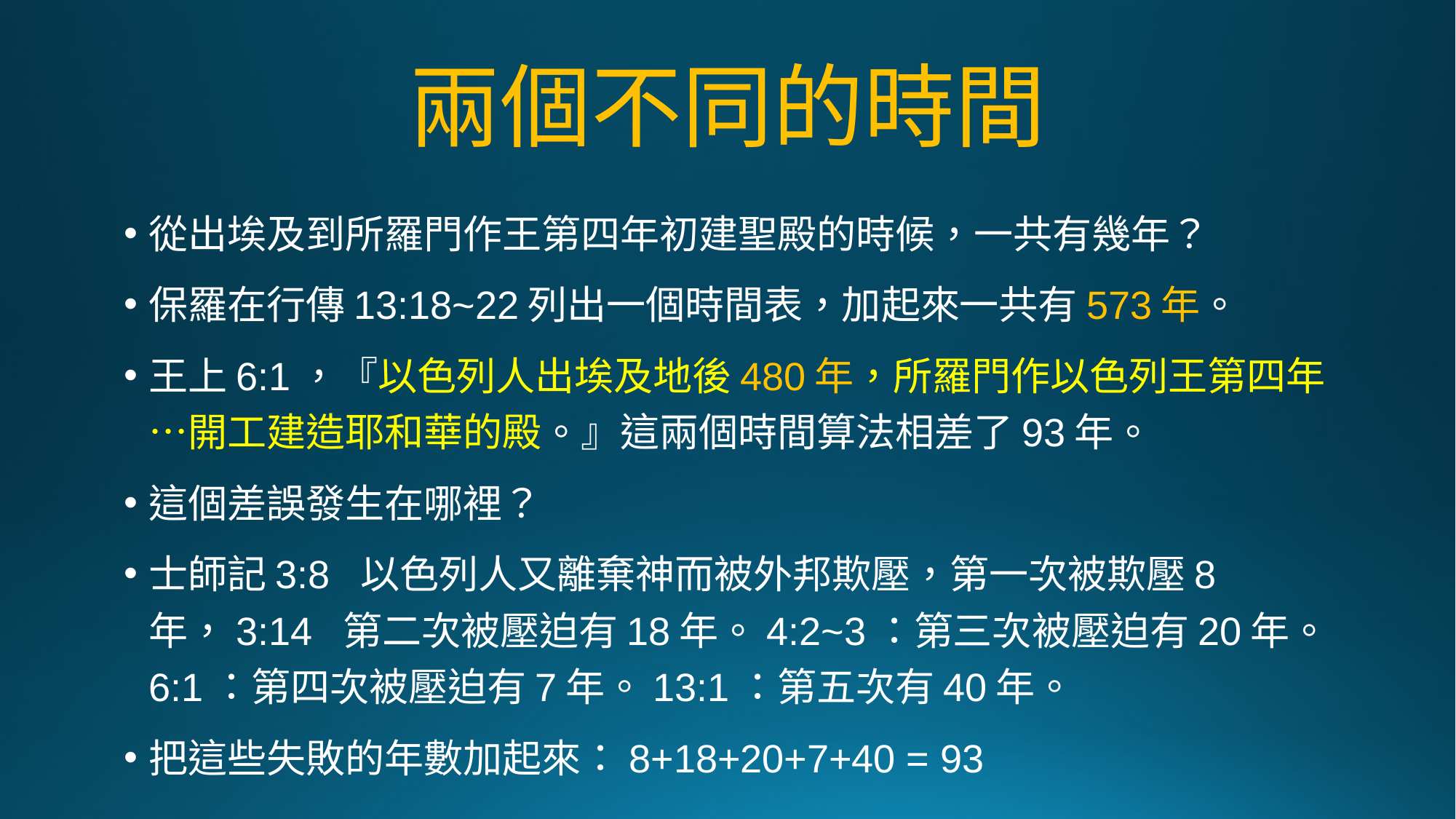

# 兩個不同的時間
從出埃及到所羅門作王第四年初建聖殿的時候，一共有幾年？
保羅在行傳13:18~22列出一個時間表，加起來一共有573年。
王上6:1，『以色列人出埃及地後480年，所羅門作以色列王第四年…開工建造耶和華的殿。』這兩個時間算法相差了93年。
這個差誤發生在哪裡？
士師記3:8  以色列人又離棄神而被外邦欺壓，第一次被欺壓8年，3:14  第二次被壓迫有18年。4:2~3：第三次被壓迫有20年。6:1：第四次被壓迫有7年。13:1：第五次有40年。
把這些失敗的年數加起來：8+18+20+7+40 = 93